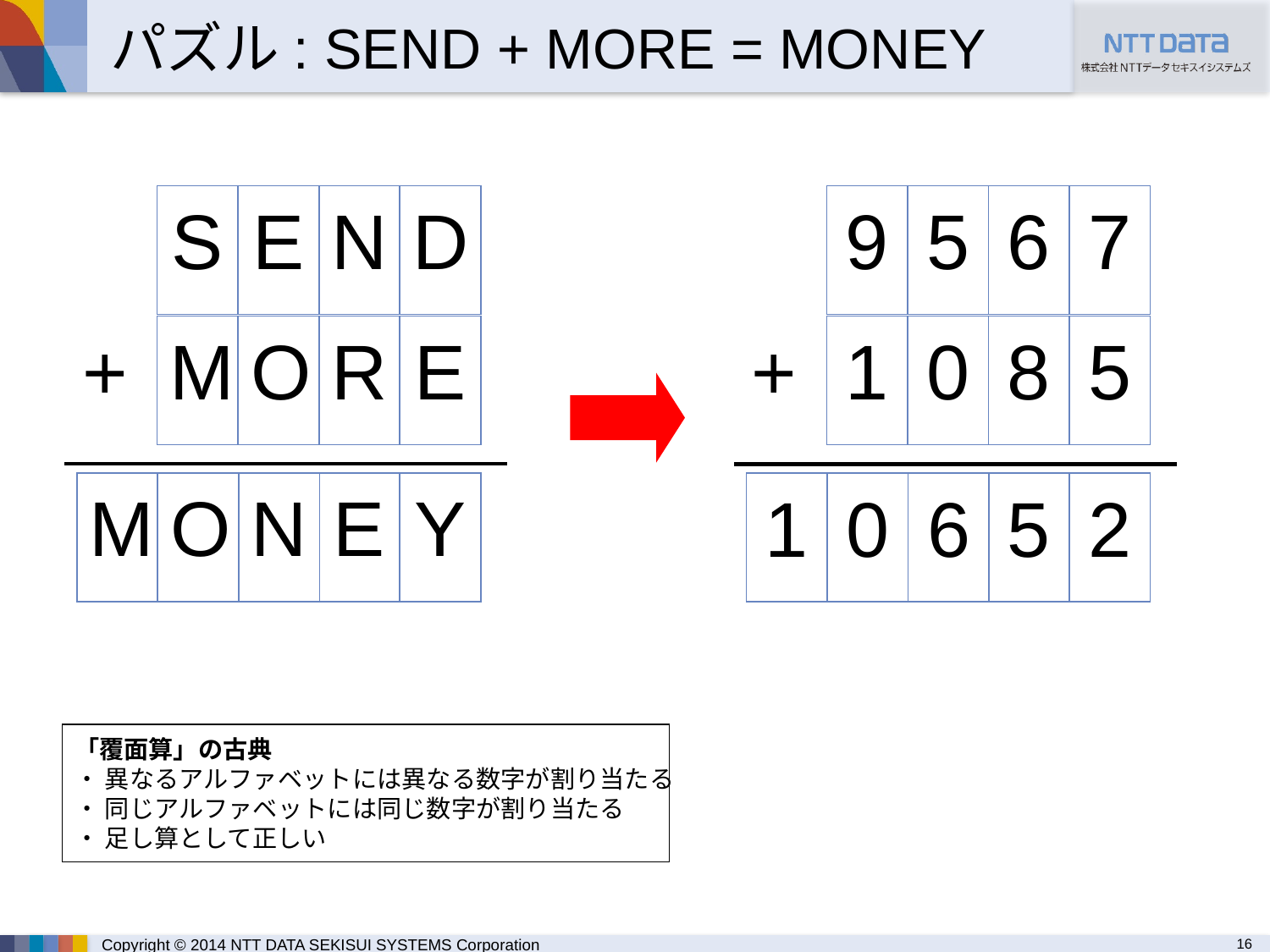

# パズル: SEND + MORE = MONEY
S

E

N

D

9

5

6

7

O

M

R

E

0

+

1

8

5

+

Y

O

M

N

E

2

0

1

6

5

「覆面算」の古典
・ 異なるアルファベットには異なる数字が割り当たる
・ 同じアルファベットには同じ数字が割り当たる
・ 足し算として正しい